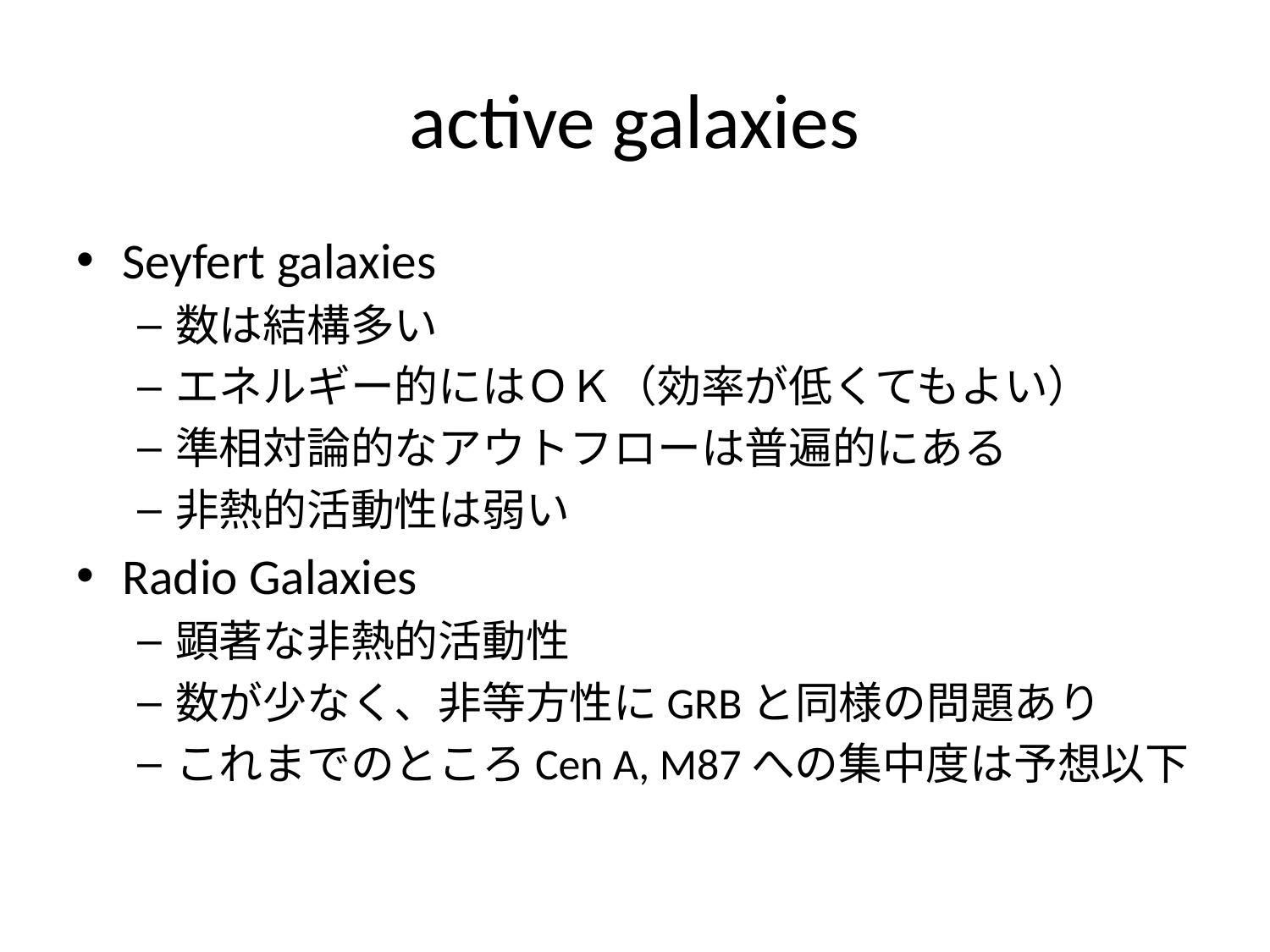

# active galaxies
Seyfert galaxies
数は結構多い
エネルギー的にはＯＫ（効率が低くてもよい）
準相対論的なアウトフローは普遍的にある
非熱的活動性は弱い
Radio Galaxies
顕著な非熱的活動性
数が少なく、非等方性にGRBと同様の問題あり
これまでのところCen A, M87への集中度は予想以下